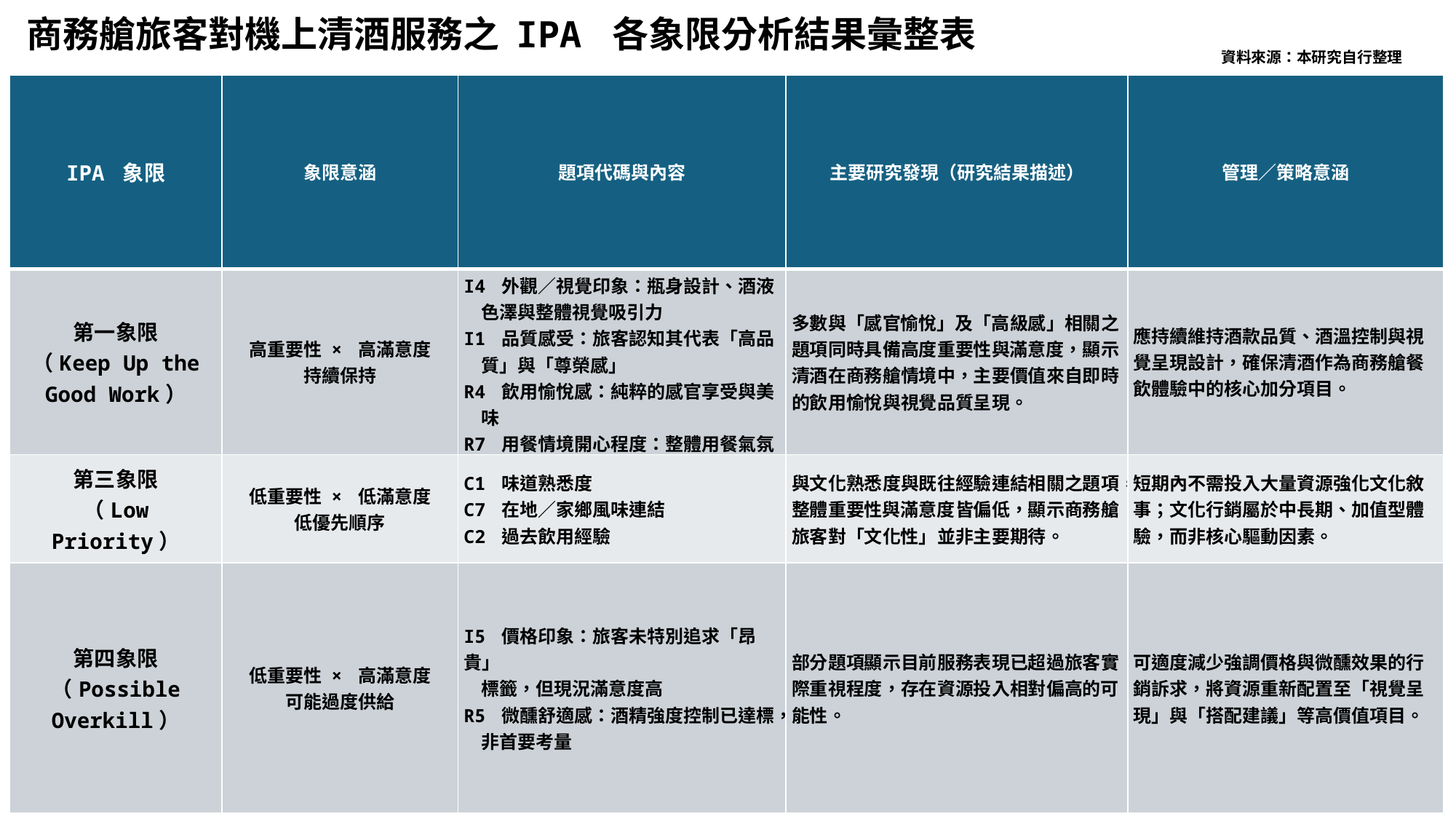

商務艙旅客對機上清酒服務之 IPA 各象限分析結果彙整表
資料來源：本研究自行整理
| IPA 象限 | 象限意涵 | 題項代碼與內容 | 主要研究發現（研究結果描述） | 管理／策略意涵 |
| --- | --- | --- | --- | --- |
| 第一象限 （Keep Up the Good Work） | 高重要性 × 高滿意度 持續保持 | I4 外觀／視覺印象：瓶身設計、酒液 色澤與整體視覺吸引力 I1 品質感受：旅客認知其代表「高品 質」與「尊榮感」 R4 飲用愉悅感：純粹的感官享受與美 味 R7 用餐情境開心程度：整體用餐氣氛 的加分效果 | 多數與「感官愉悅」及「高級感」相關之題項同時具備高度重要性與滿意度，顯示清酒在商務艙情境中，主要價值來自即時的飲用愉悅與視覺品質呈現。 | 應持續維持酒款品質、酒溫控制與視覺呈現設計，確保清酒作為商務艙餐飲體驗中的核心加分項目。 |
| 第三象限 （Low Priority） | 低重要性 × 低滿意度 低優先順序 | C1 味道熟悉度 C7 在地／家鄉風味連結 C2 過去飲用經驗 | 與文化熟悉度與既往經驗連結相關之題項，整體重要性與滿意度皆偏低，顯示商務艙旅客對「文化性」並非主要期待。 | 短期內不需投入大量資源強化文化敘事；文化行銷屬於中長期、加值型體驗，而非核心驅動因素。 |
| 第四象限 （Possible Overkill） | 低重要性 × 高滿意度 可能過度供給 | I5 價格印象：旅客未特別追求「昂貴」 標籤，但現況滿意度高 R5 微醺舒適感：酒精強度控制已達標， 非首要考量 | 部分題項顯示目前服務表現已超過旅客實際重視程度，存在資源投入相對偏高的可能性。 | 可適度減少強調價格與微醺效果的行銷訴求，將資源重新配置至「視覺呈現」與「搭配建議」等高價值項目。 |
|  |  |  |  |  |
| --- | --- | --- | --- | --- |
28